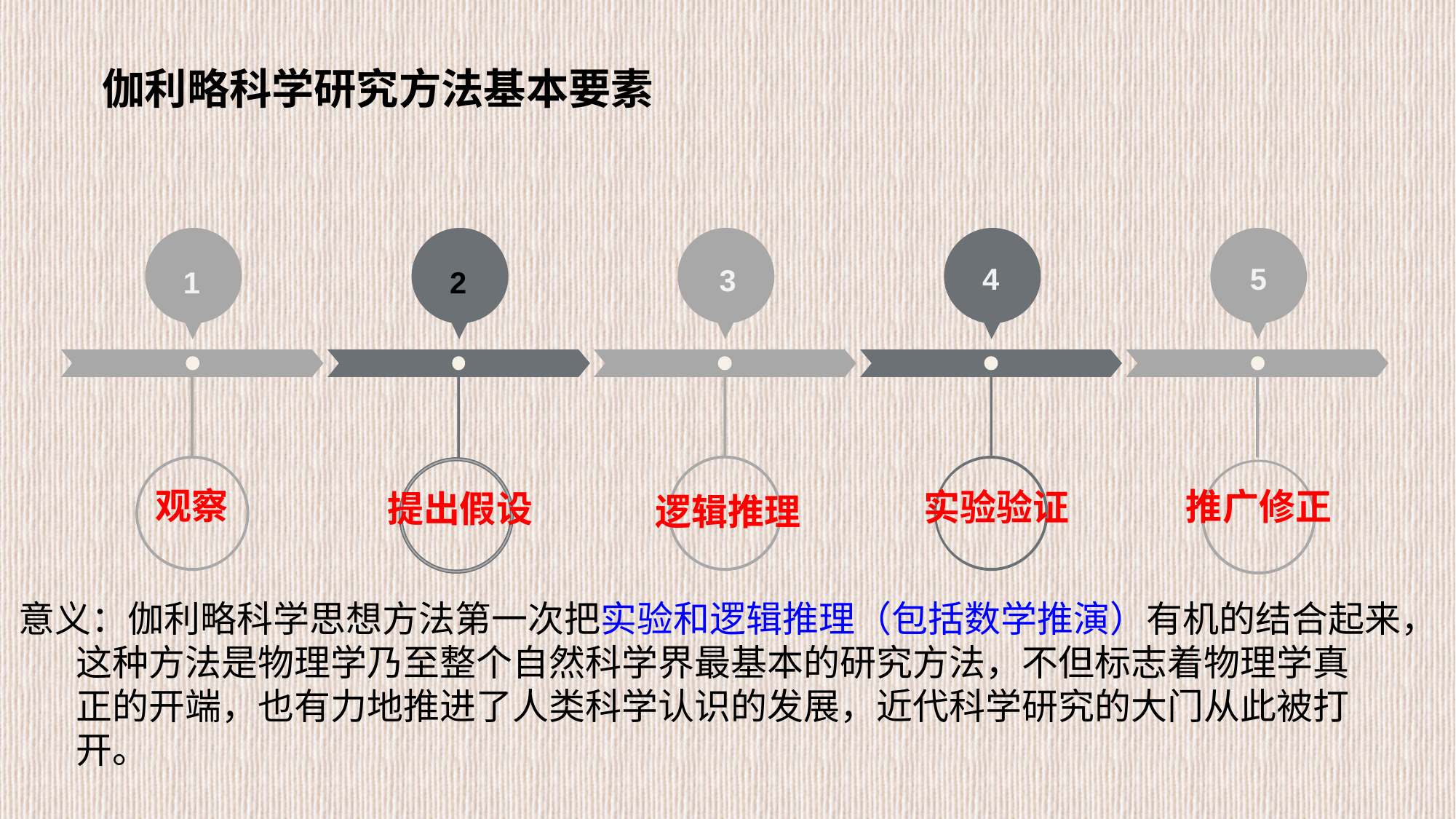

伽利略科学研究方法基本要素

4
5
3
1
2

观察
推广修正
实验验证
提出假设
逻辑推理
意义：伽利略科学思想方法第一次把实验和逻辑推理（包括数学推演）有机的结合起来，
      这种方法是物理学乃至整个自然科学界最基本的研究方法，不但标志着物理学真
      正的开端，也有力地推进了人类科学认识的发展，近代科学研究的大门从此被打
      开。